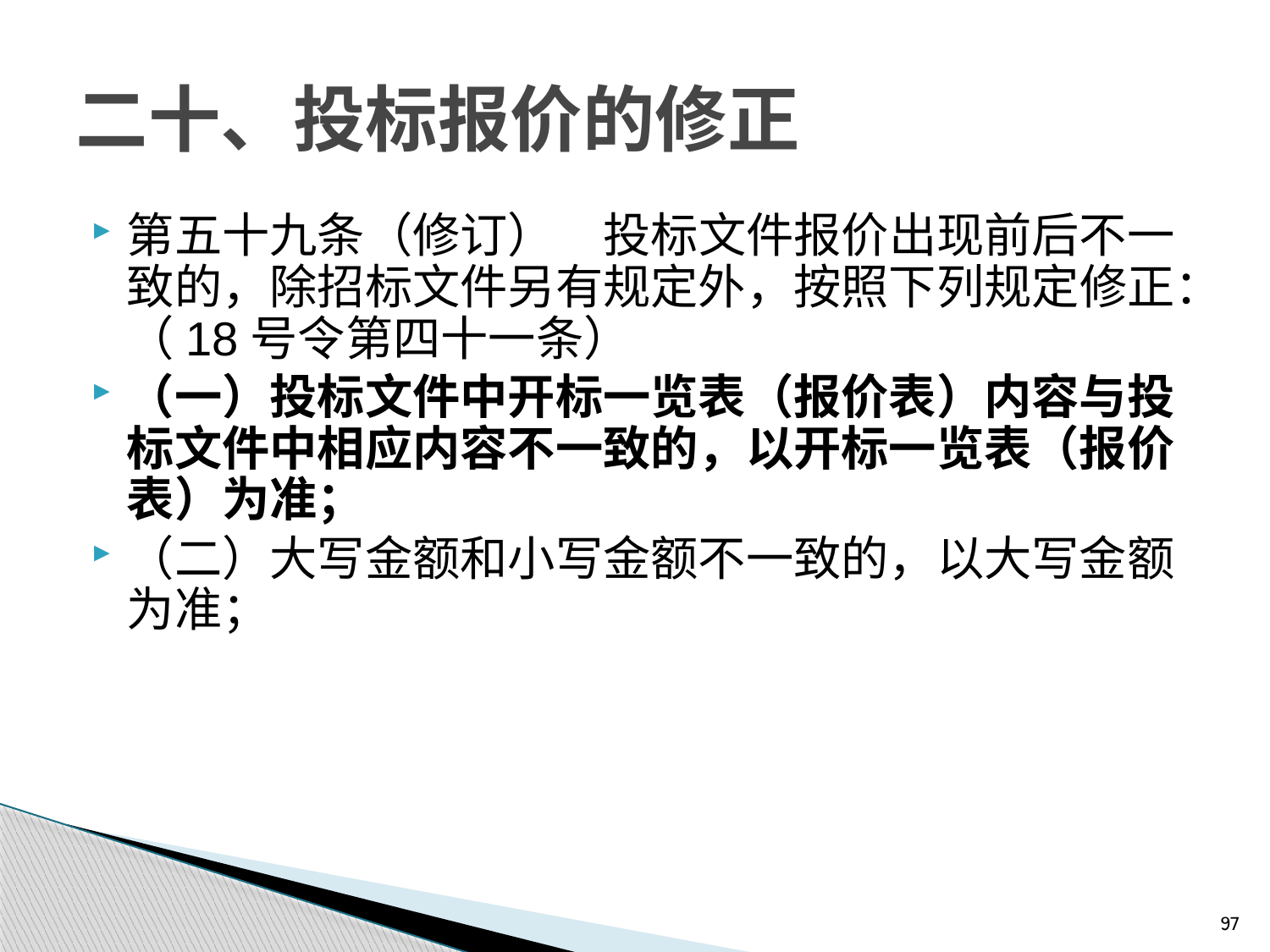

# 二十、投标报价的修正
第五十九条（修订）　投标文件报价出现前后不一致的，除招标文件另有规定外，按照下列规定修正：（18号令第四十一条）
（一）投标文件中开标一览表（报价表）内容与投标文件中相应内容不一致的，以开标一览表（报价表）为准；
（二）大写金额和小写金额不一致的，以大写金额为准；
97